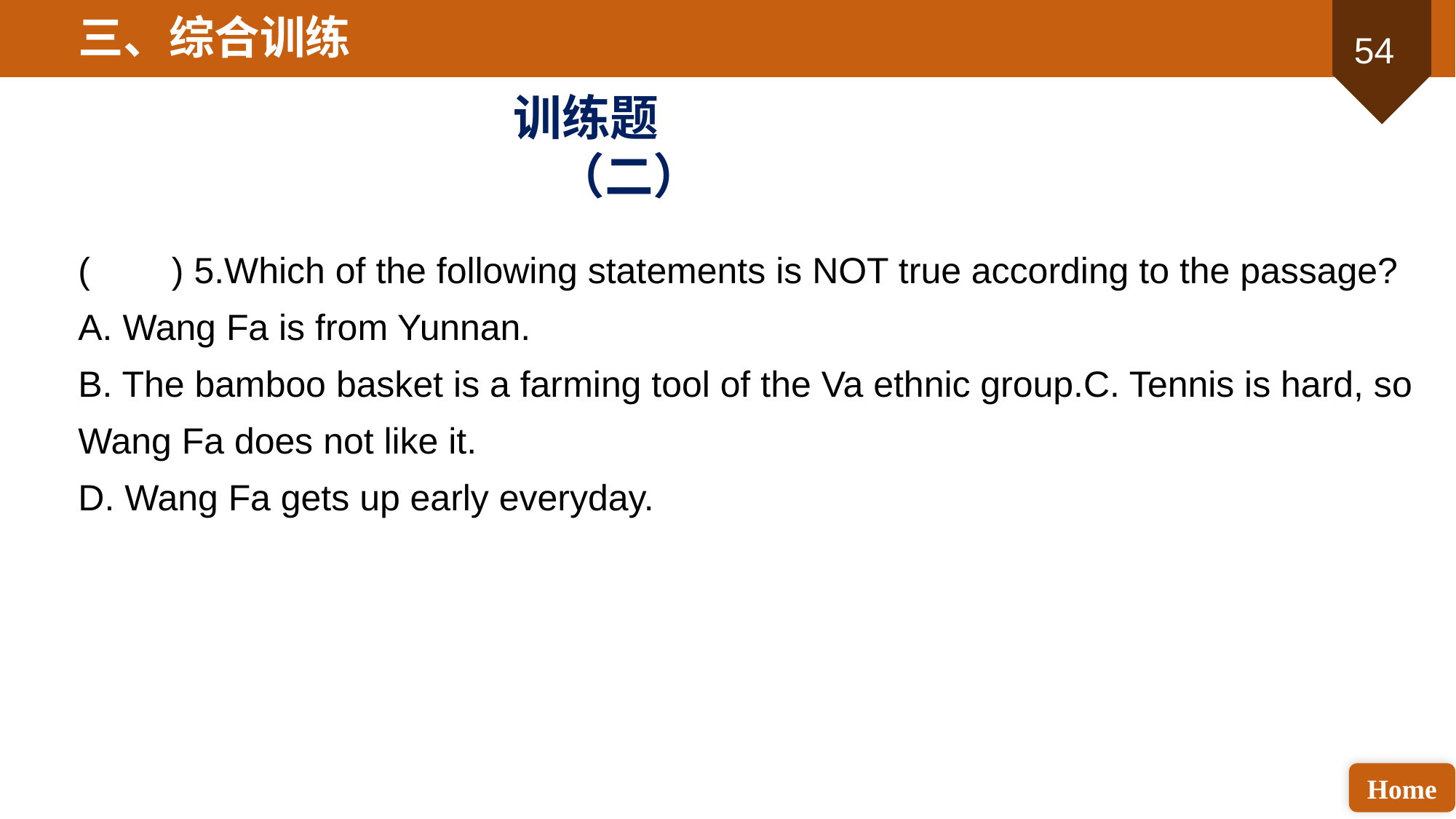

三、综合训练
训练题（二）
(        ) 5.Which of the following statements is NOT true according to the passage?
A. Wang Fa is from Yunnan.
B. The bamboo basket is a farming tool of the Va ethnic group.C. Tennis is hard, so Wang Fa does not like it.
D. Wang Fa gets up early everyday.